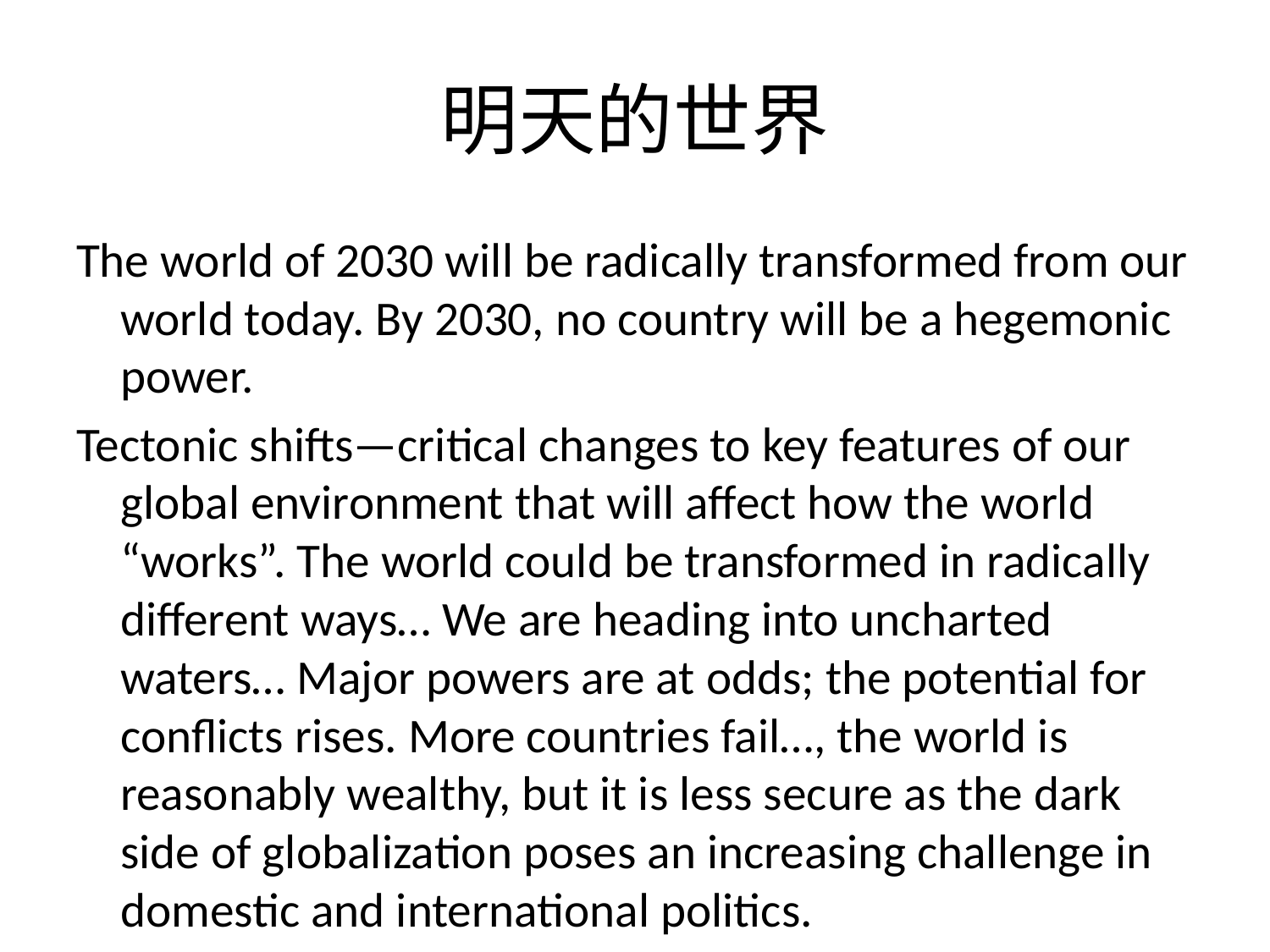

# 明天的世界
The world of 2030 will be radically transformed from our world today. By 2030, no country will be a hegemonic power.
Tectonic shifts—critical changes to key features of our global environment that will affect how the world “works”. The world could be transformed in radically different ways… We are heading into uncharted waters… Major powers are at odds; the potential for conflicts rises. More countries fail…, the world is reasonably wealthy, but it is less secure as the dark side of globalization poses an increasing challenge in domestic and international politics.